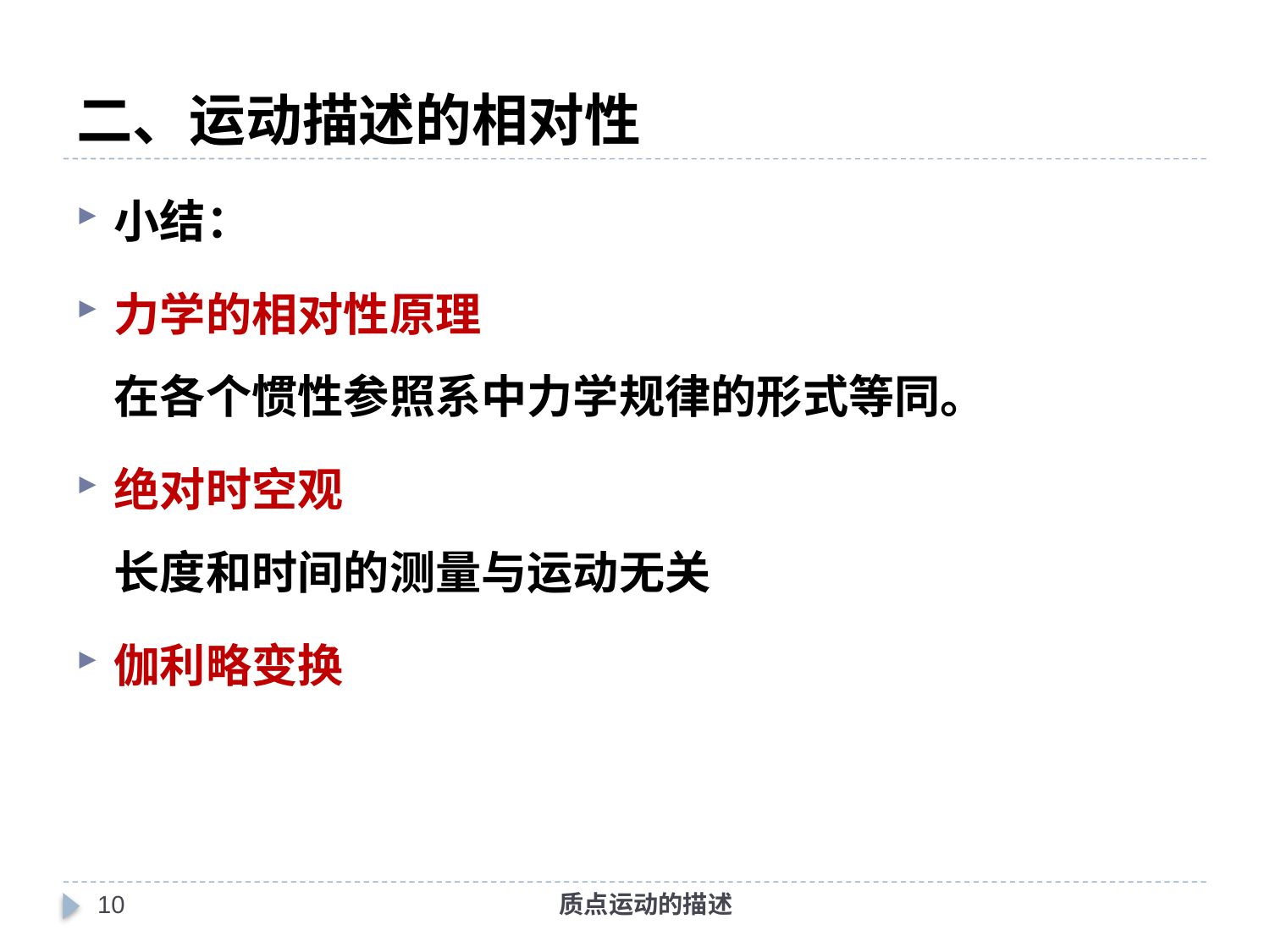

# 二、运动描述的相对性
小结：
力学的相对性原理
在各个惯性参照系中力学规律的形式等同。
绝对时空观
长度和时间的测量与运动无关
伽利略变换
10
质点运动的描述